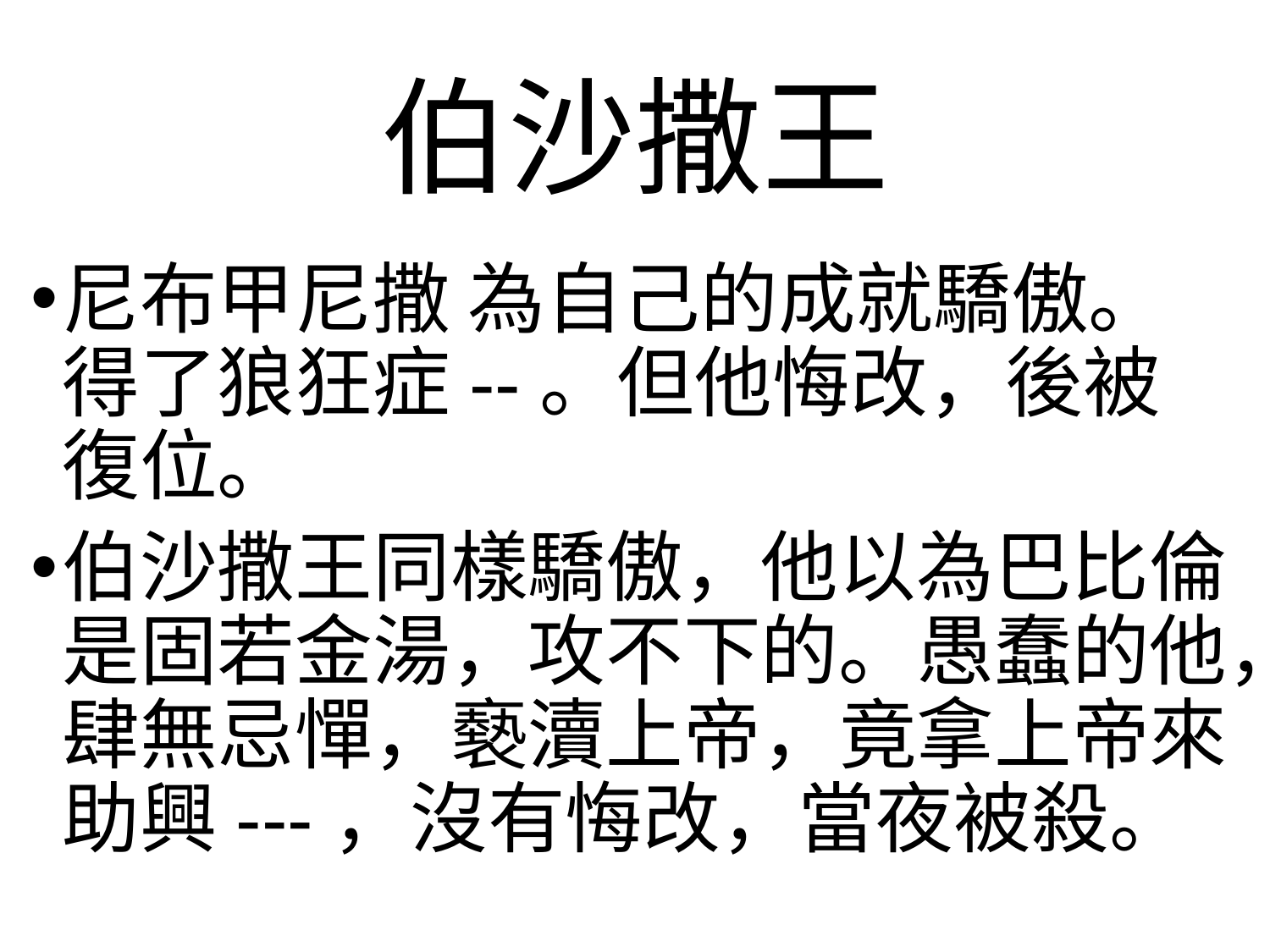

# 伯沙撒王
尼布甲尼撒 為自己的成就驕傲。得了狼狂症--。但他悔改，後被復位。
伯沙撒王同樣驕傲，他以為巴比倫是固若金湯，攻不下的。愚蠢的他，肆無忌憚，褻瀆上帝，竟拿上帝來助興---，沒有悔改，當夜被殺。